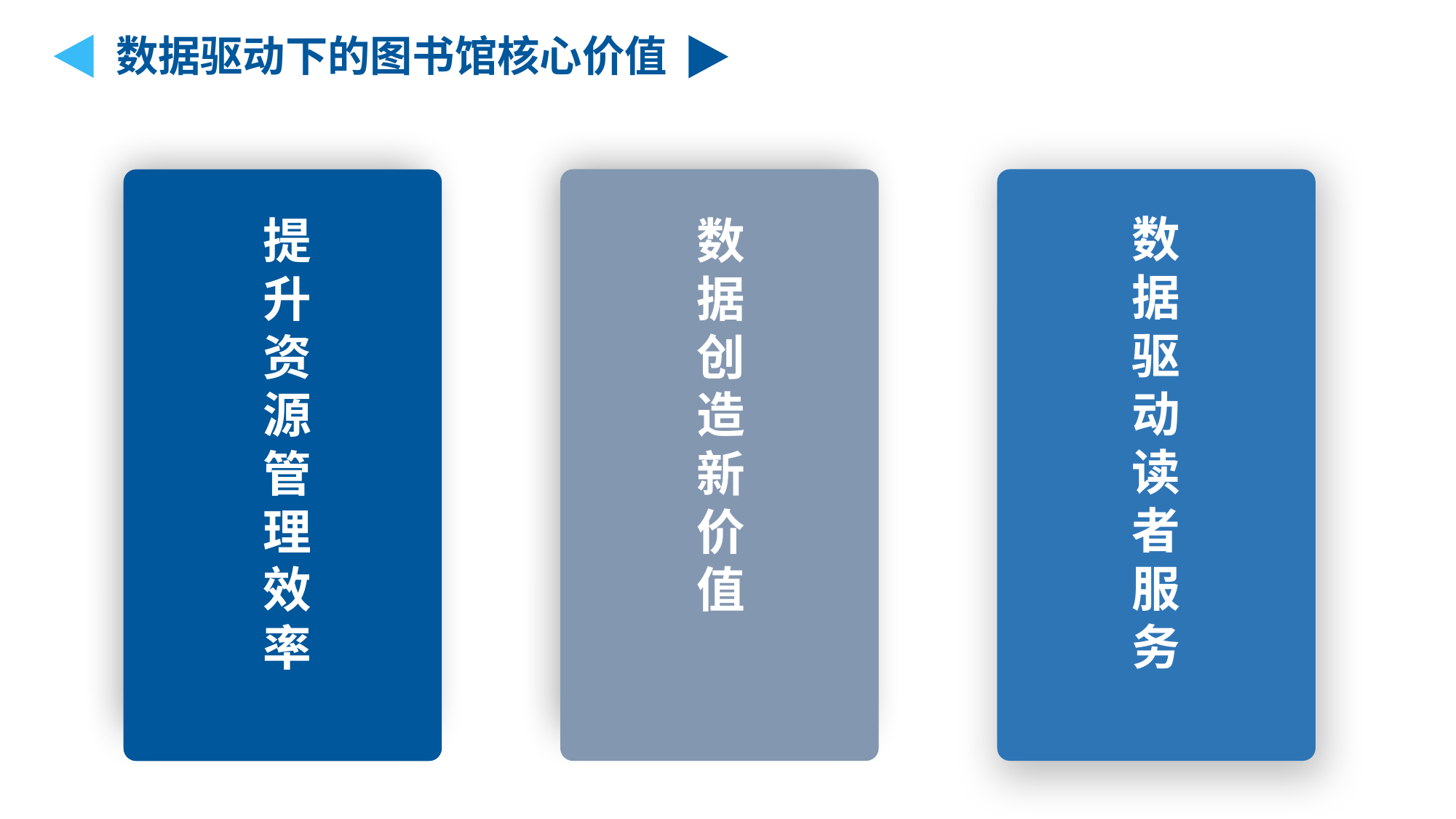

数据驱动下的图书馆核心价值

数据驱动
读者服务
提升
资源管理效率
数据创造新价值